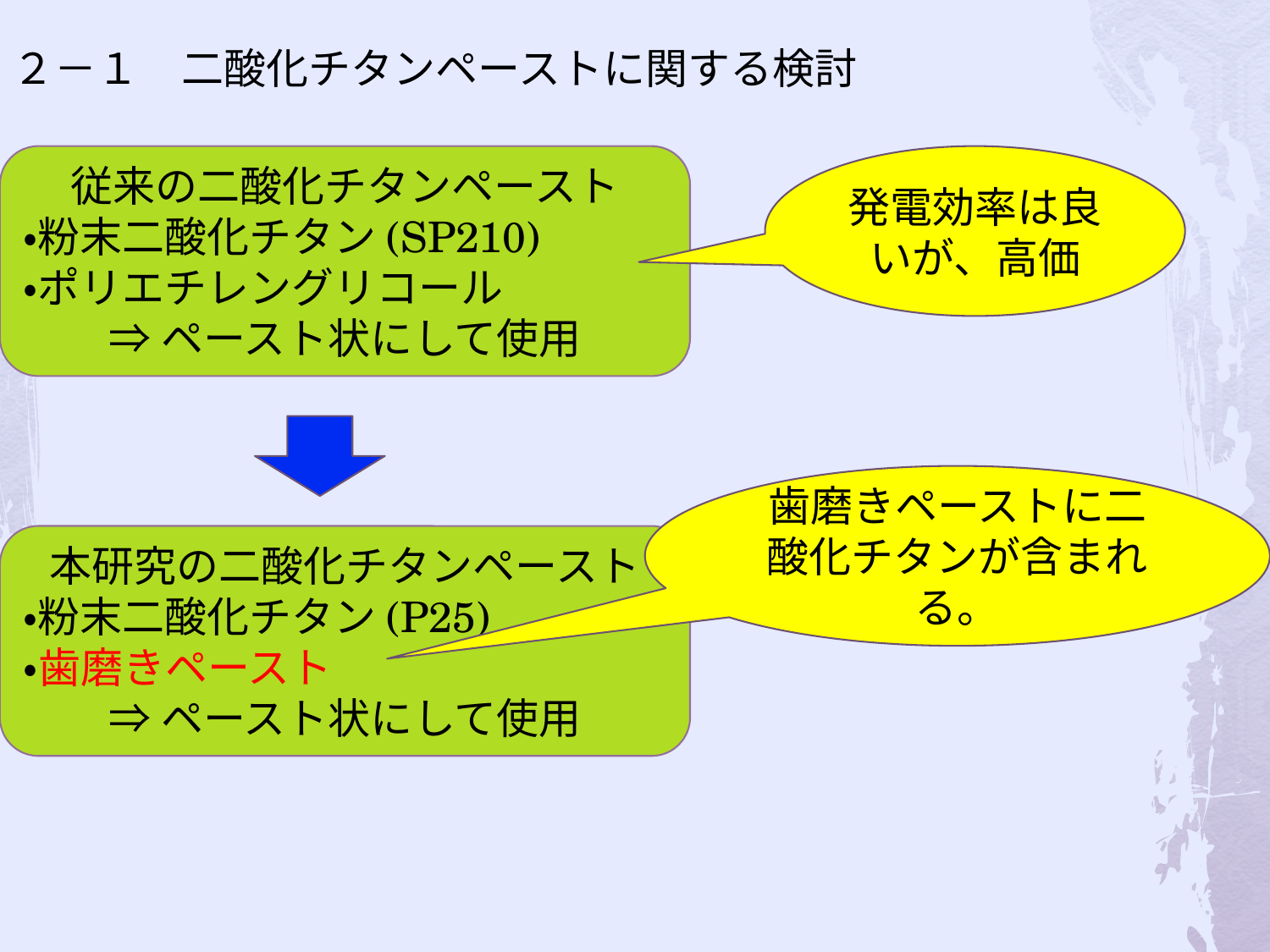

２－１　二酸化チタンペーストに関する検討
従来の二酸化チタンペースト
・粉末二酸化チタン(SP210)
・ポリエチレングリコール
⇒ペースト状にして使用
発電効率は良いが、高価

歯磨きペーストに二酸化チタンが含まれる。
本研究の二酸化チタンペースト
・粉末二酸化チタン(P25)
・歯磨きペースト
⇒ペースト状にして使用